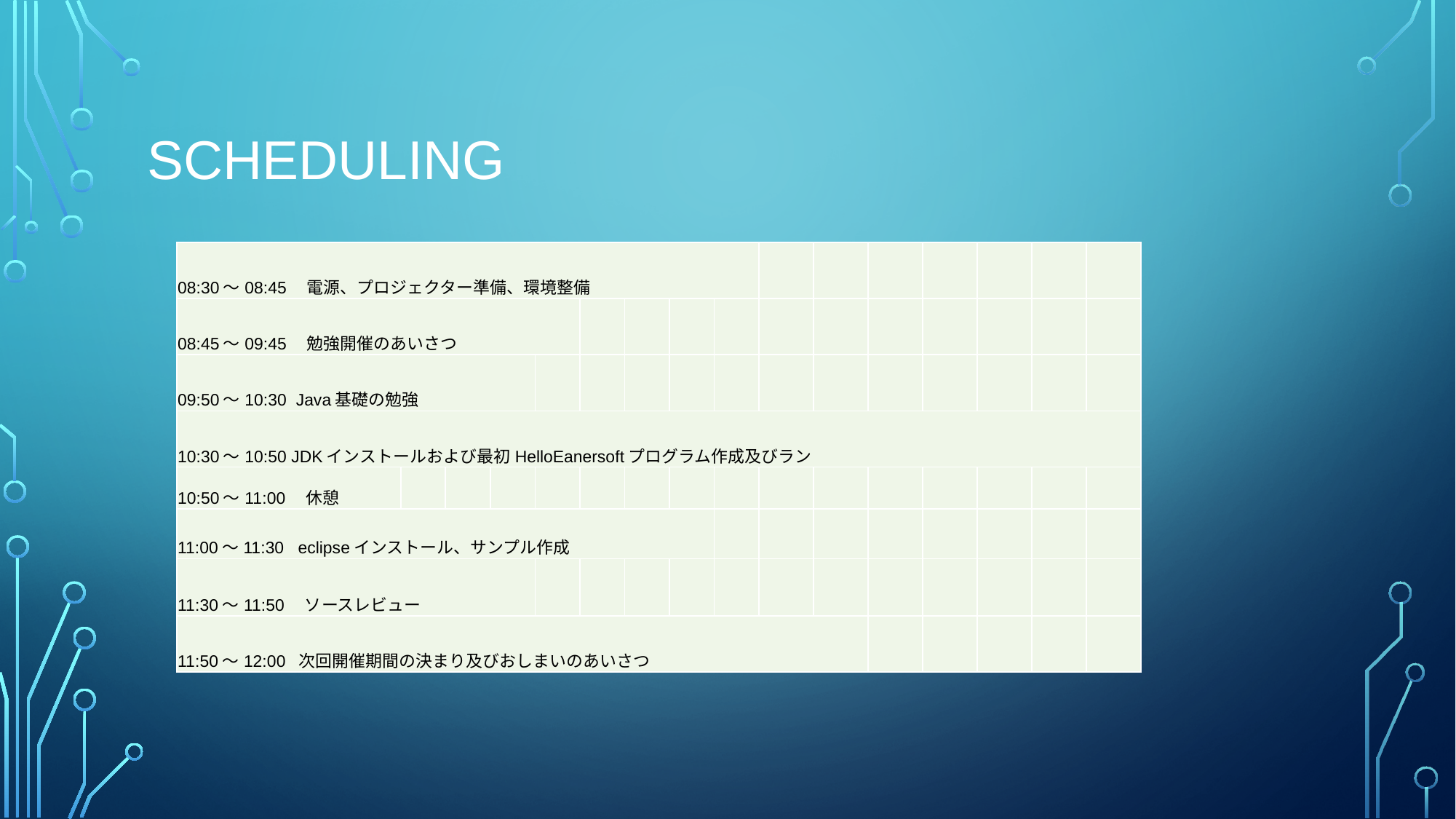

# scheduling
| 08:30～08:45　電源、プロジェクター準備、環境整備 |  |  |  |  |  |  |  |  |  |  |  |  |  |  |  |
| --- | --- | --- | --- | --- | --- | --- | --- | --- | --- | --- | --- | --- | --- | --- | --- |
| 08:45～09:45　勉強開催のあいさつ |  |  |  |  |  |  |  |  |  |  |  |  |  |  |  |
| 09:50～10:30 Java基礎の勉強 |  |  |  |  |  |  |  |  |  |  |  |  |  |  |  |
| 10:30～10:50 JDKインストールおよび最初HelloEanersoftプログラム作成及びラン |  |  |  |  |  |  |  |  |  |  |  |  |  |  |  |
| 10:50～11:00　休憩 |  |  |  |  |  |  |  |  |  |  |  |  |  |  |  |
| 11:00～11:30 eclipseインストール、サンプル作成 |  |  |  |  |  |  |  |  |  |  |  |  |  |  |  |
| 11:30～11:50　ソースレビュー |  |  |  |  |  |  |  |  |  |  |  |  |  |  |  |
| 11:50～12:00 次回開催期間の決まり及びおしまいのあいさつ |  |  |  |  |  |  |  |  |  |  |  |  |  |  |  |